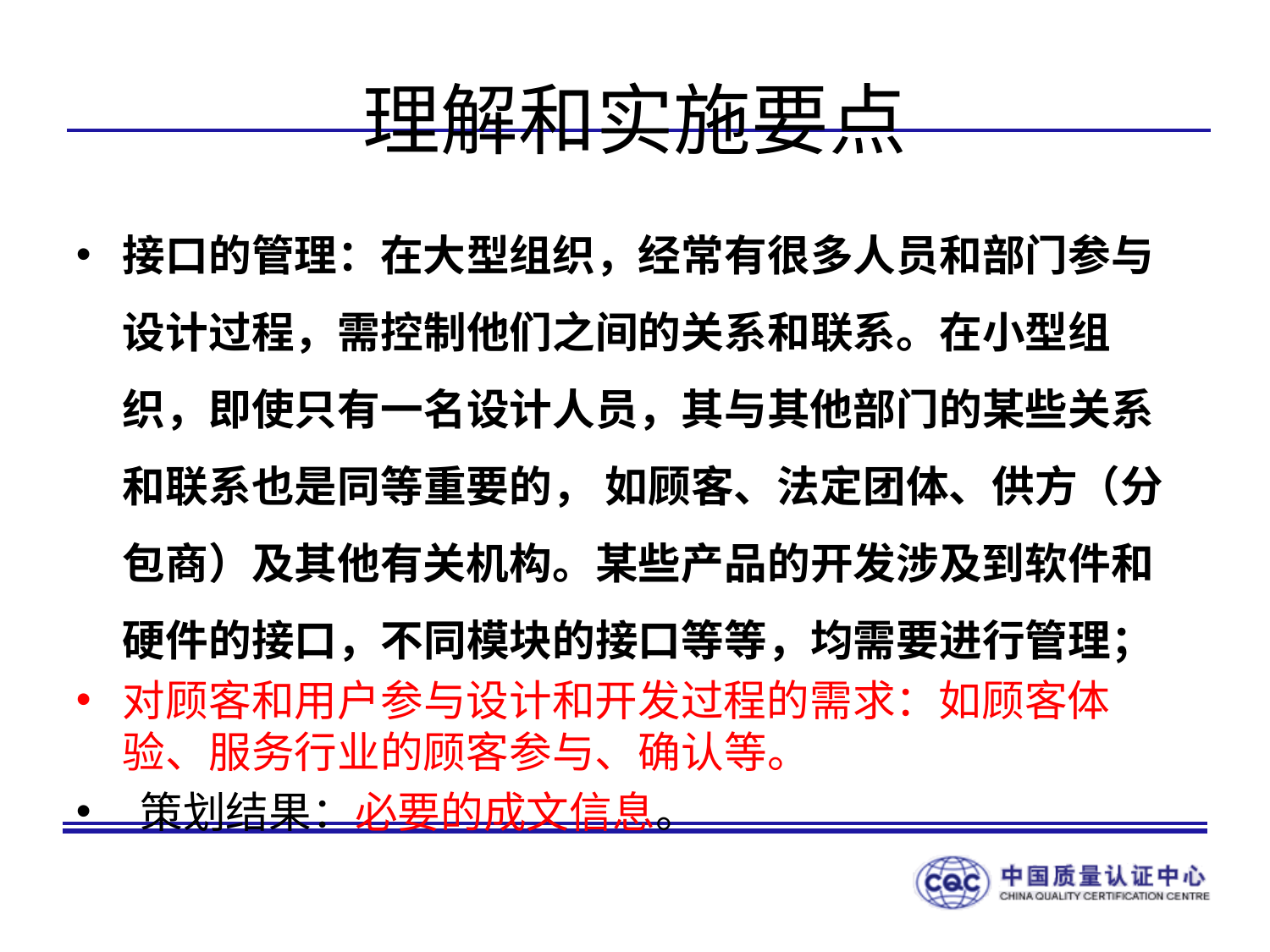

# 理解和实施要点
接口的管理：在大型组织，经常有很多人员和部门参与设计过程，需控制他们之间的关系和联系。在小型组织，即使只有一名设计人员，其与其他部门的某些关系和联系也是同等重要的， 如顾客、法定团体、供方（分包商）及其他有关机构。某些产品的开发涉及到软件和硬件的接口，不同模块的接口等等，均需要进行管理；
对顾客和用户参与设计和开发过程的需求：如顾客体验、服务行业的顾客参与、确认等。
 策划结果：必要的成文信息。

177